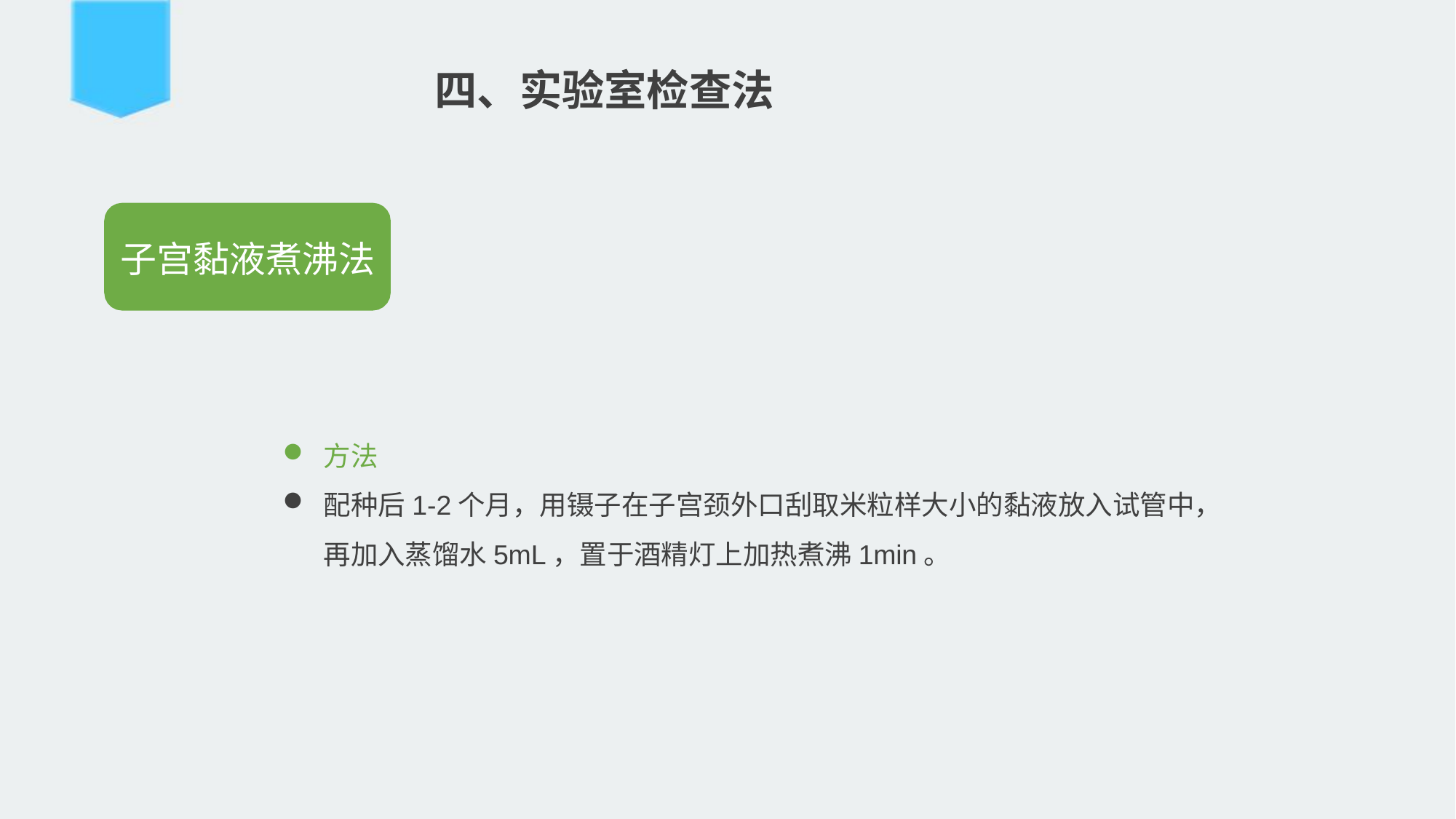

# 四、实验室检查法

子宫黏液煮沸法
方法
配种后1-2个月，用镊子在子宫颈外口刮取米粒样大小的黏液放入试管中，
再加入蒸馏水5mL，置于酒精灯上加热煮沸1min。